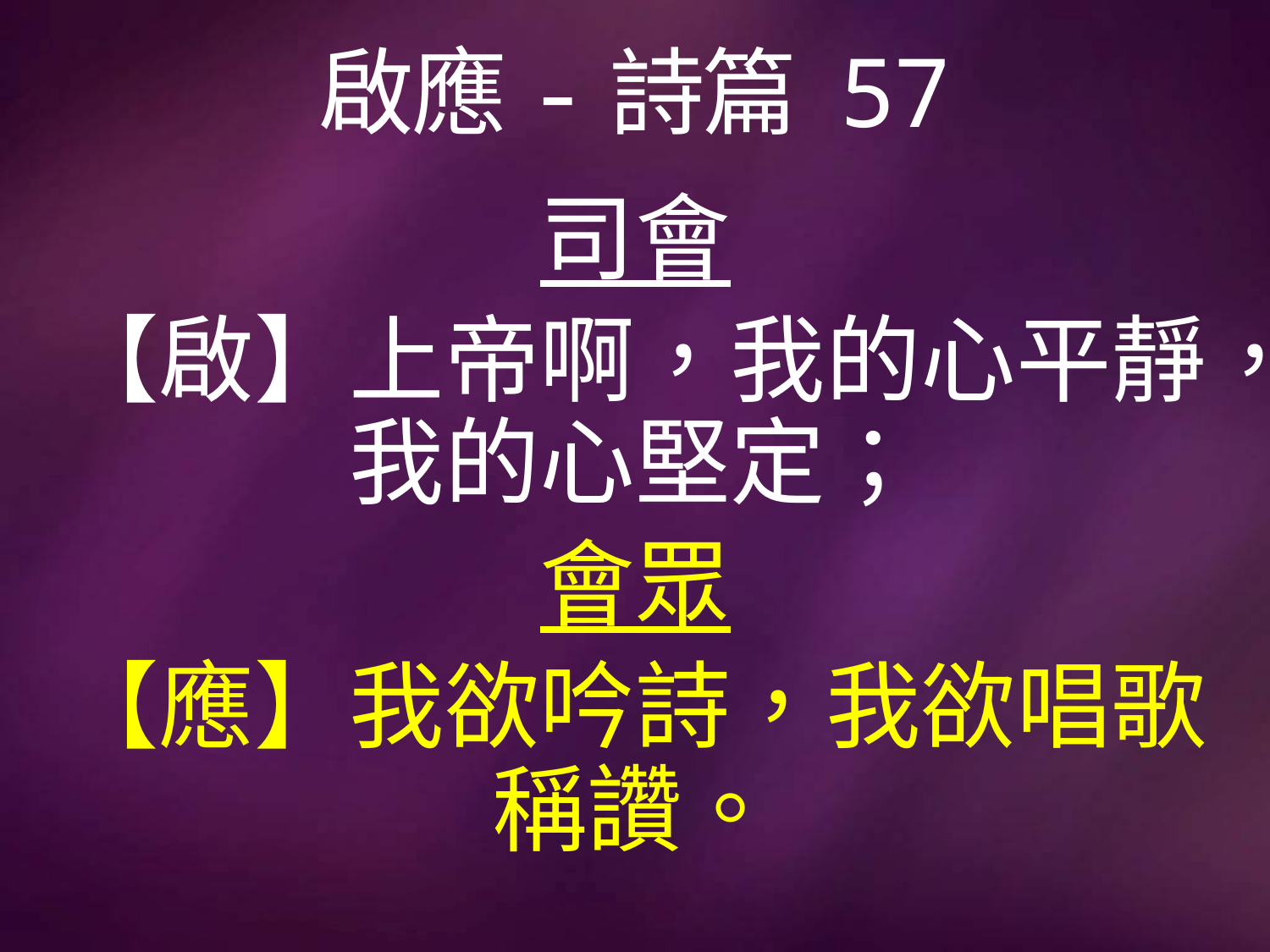

# 啟應-詩篇 57
司會
【啟】上帝啊，我的心平靜，我的心堅定；
會眾
【應】我欲吟詩，我欲唱歌稱讚。